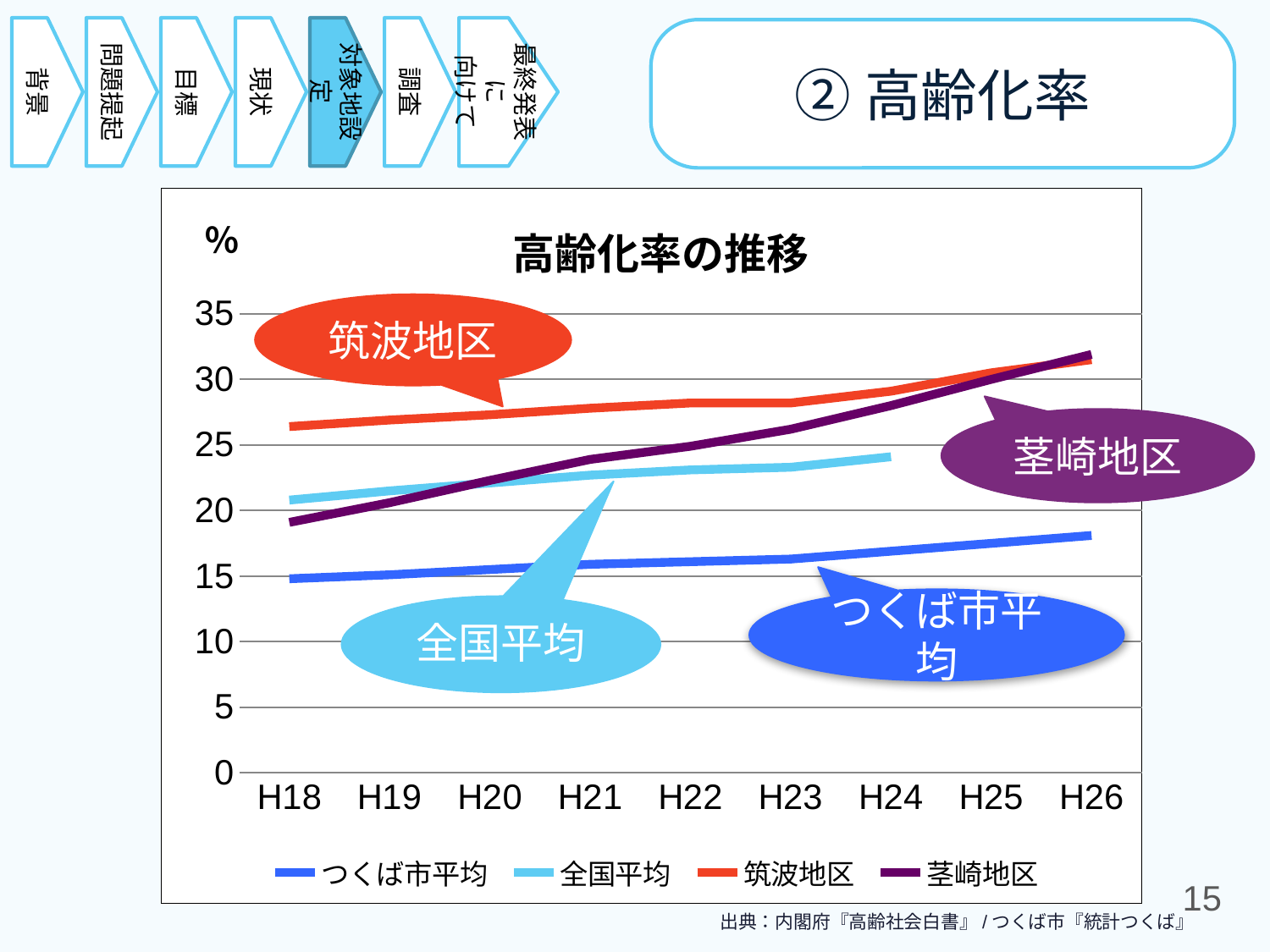

背景
問題提起
目標
現状
対象地設定
調査
最終発表に
向けて
②高齢化率

### Chart: 高齢化率の推移

| Category | つくば市平均 | 全国平均 | 筑波地区 | 茎崎地区 |
|---|---|---|---|---|
| H18 | 14.8 | 20.8 | 26.4 | 19.1 |
| H19 | 15.1 | 21.5 | 26.9 | 20.6 |
| H20 | 15.5 | 22.1 | 27.3 | 22.3 |
| H21 | 15.9 | 22.7 | 27.8 | 23.9 |
| H22 | 16.1 | 23.1 | 28.2 | 24.9 |
| H23 | 16.3 | 23.3 | 28.2 | 26.2 |
| H24 | 16.9 | 24.1 | 29.1 | 28.0 |
| H25 | 17.5 | None | 30.5 | 30.0 |
| H26 | 18.1 | None | 31.5 | 31.9 |
筑波地区
茎崎地区
つくば市平均
全国平均
15
出典：内閣府『高齢社会白書』/つくば市『統計つくば』